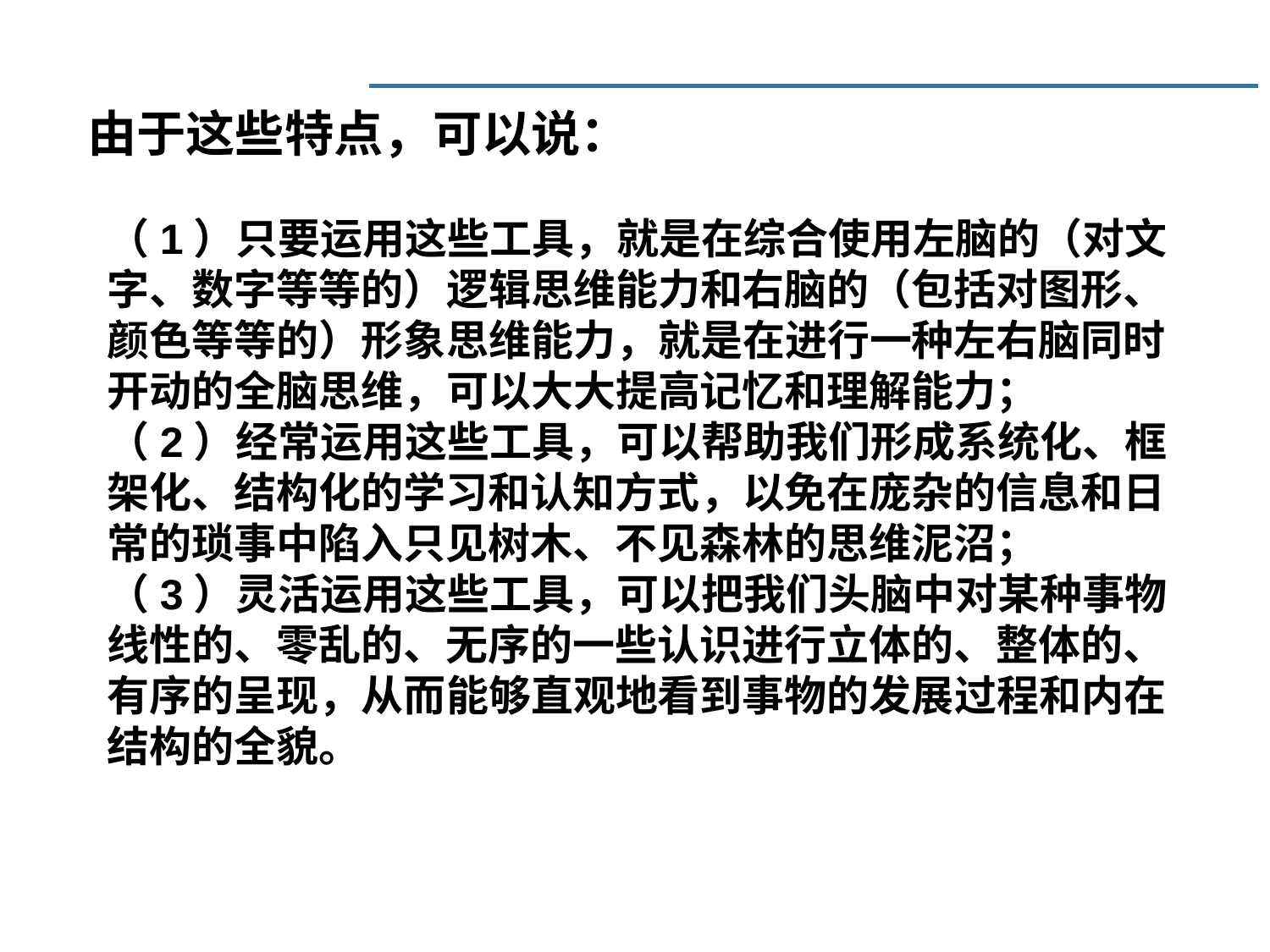

由于这些特点，可以说：
（1）只要运用这些工具，就是在综合使用左脑的（对文字、数字等等的）逻辑思维能力和右脑的（包括对图形、颜色等等的）形象思维能力，就是在进行一种左右脑同时开动的全脑思维，可以大大提高记忆和理解能力；
（2）经常运用这些工具，可以帮助我们形成系统化、框架化、结构化的学习和认知方式，以免在庞杂的信息和日常的琐事中陷入只见树木、不见森林的思维泥沼；
（3）灵活运用这些工具，可以把我们头脑中对某种事物线性的、零乱的、无序的一些认识进行立体的、整体的、有序的呈现，从而能够直观地看到事物的发展过程和内在结构的全貌。